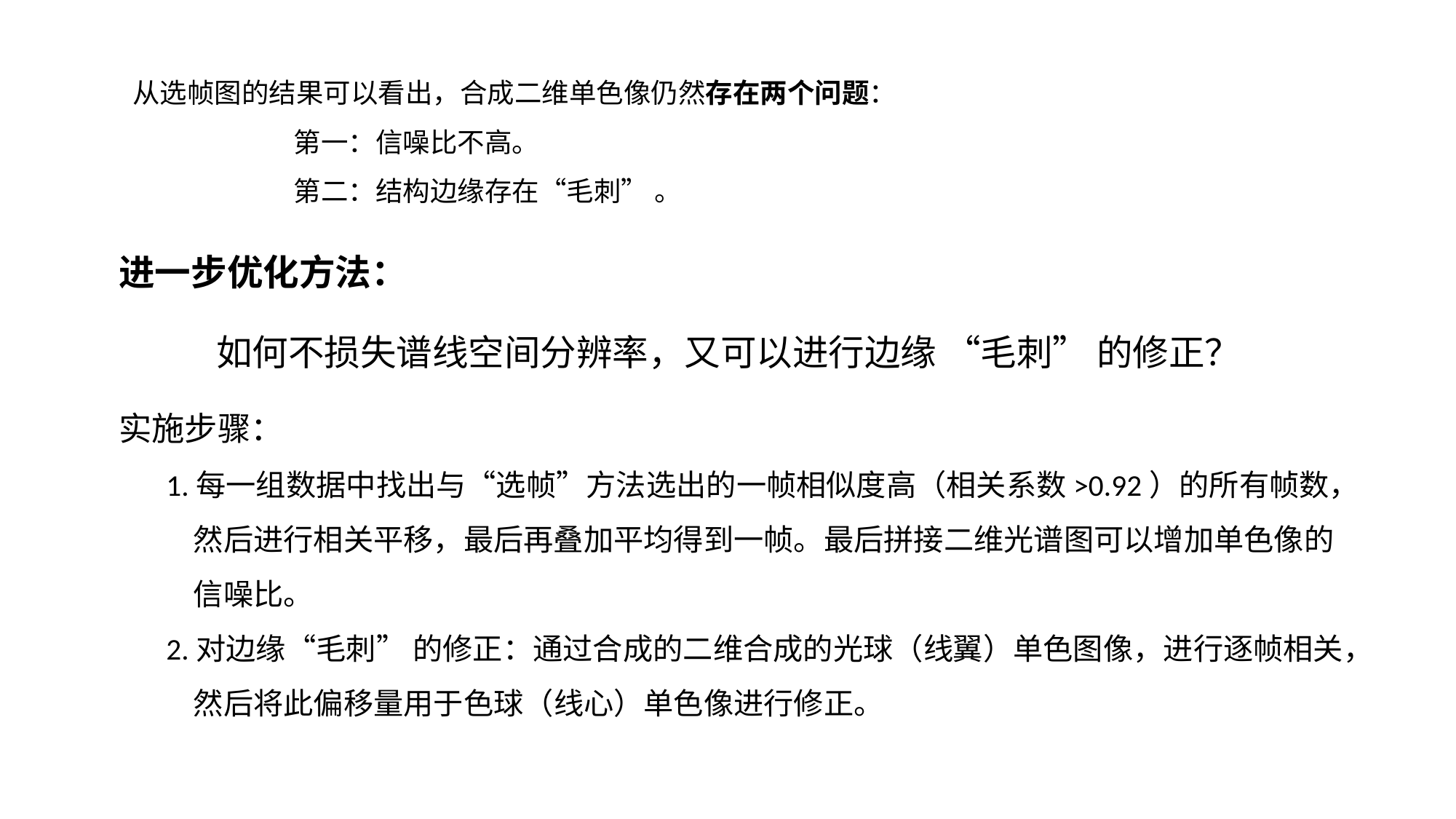

从选帧图的结果可以看出，合成二维单色像仍然存在两个问题：
                         第一：信噪比不高。
                         第二：结构边缘存在“毛刺” 。
进一步优化方法：
            如何不损失谱线空间分辨率，又可以进行边缘 “毛刺” 的修正？
实施步骤：
       1.每一组数据中找出与“选帧”方法选出的一帧相似度高（相关系数>0.92）的所有帧数，
          然后进行相关平移，最后再叠加平均得到一帧。最后拼接二维光谱图可以增加单色像的
          信噪比。
       2.对边缘“毛刺” 的修正：通过合成的二维合成的光球（线翼）单色图像，进行逐帧相关，
          然后将此偏移量用于色球（线心）单色像进行修正。